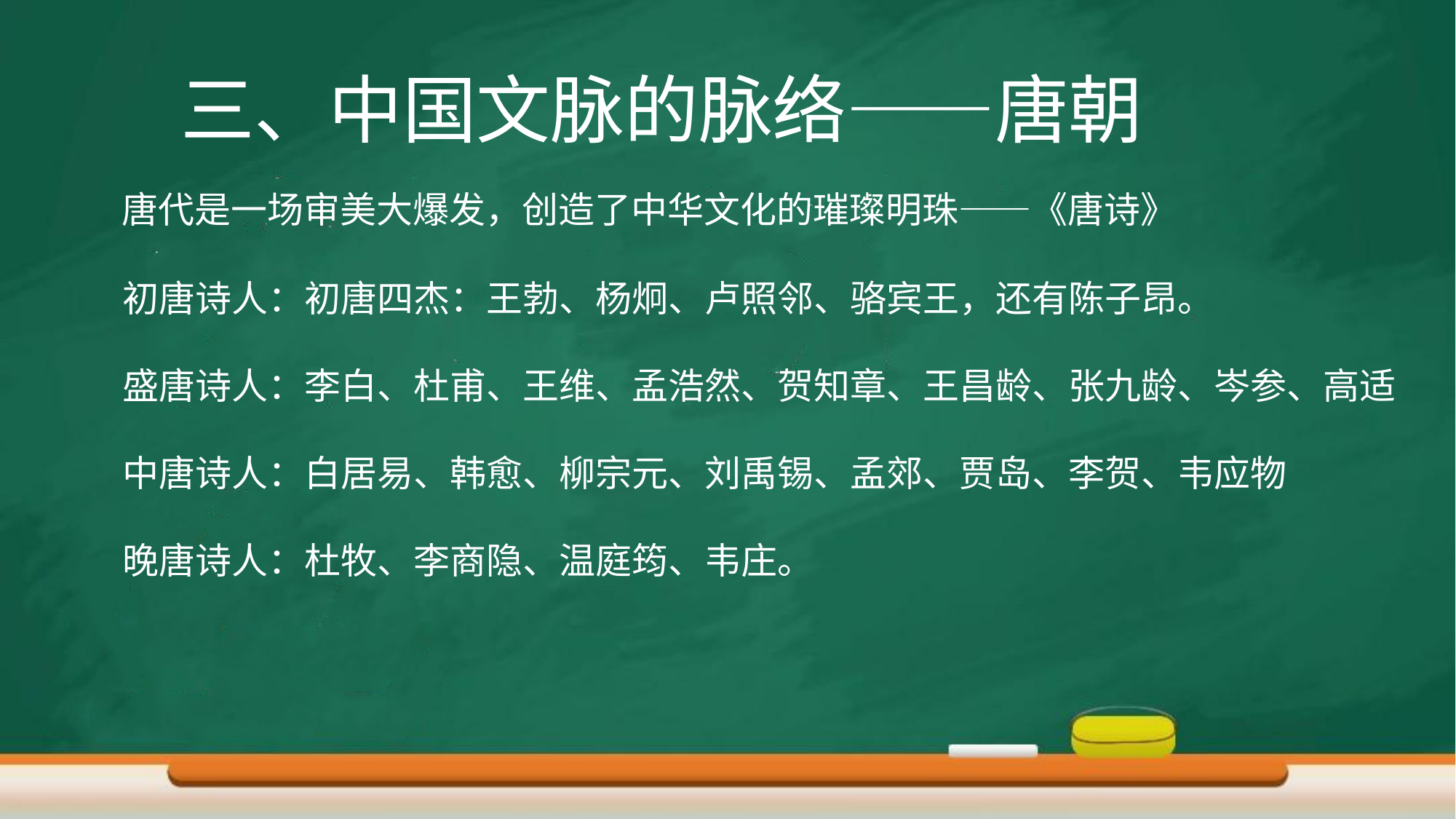

# 三、中国文脉的脉络——唐朝
     唐代是一场审美大爆发，创造了中华文化的璀璨明珠——《唐诗》

      初唐诗人：初唐四杰：王勃、杨炯、卢照邻、骆宾王，还有陈子昂。

      盛唐诗人：李白、杜甫、王维、孟浩然、贺知章、王昌龄、张九龄、岑参、高适

      中唐诗人：白居易、韩愈、柳宗元、刘禹锡、孟郊、贾岛、李贺、韦应物

      晚唐诗人：杜牧、李商隐、温庭筠、韦庄。